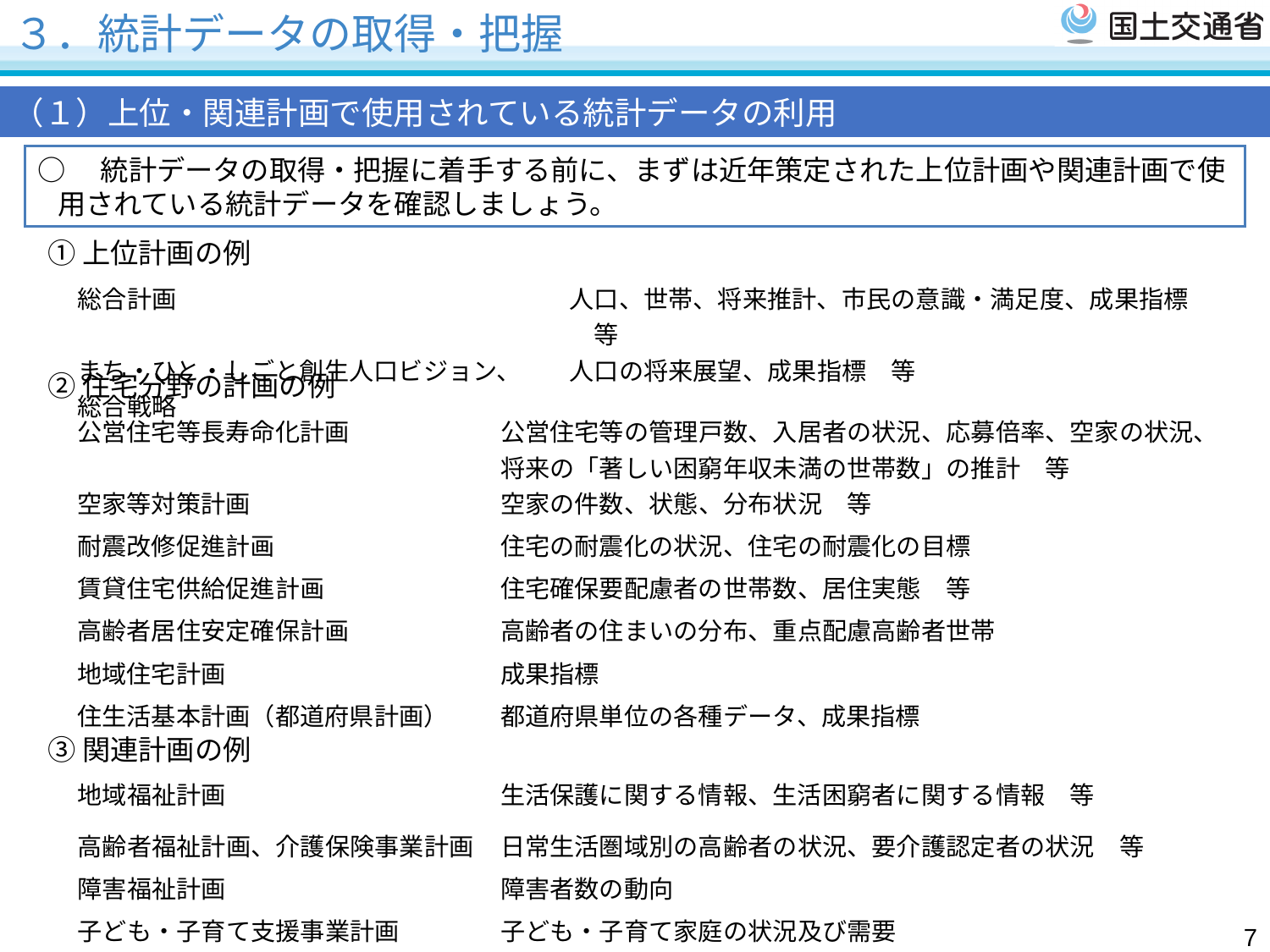

# ３．統計データの取得・把握
（１）上位・関連計画で使用されている統計データの利用
○　統計データの取得・把握に着手する前に、まずは近年策定された上位計画や関連計画で使用されている統計データを確認しましょう。
①上位計画の例
| 総合計画 | 人口、世帯、将来推計、市民の意識・満足度、成果指標　等 |
| --- | --- |
| まち・ひと・しごと創生人口ビジョン、総合戦略 | 人口の将来展望、成果指標　等 |
②住宅分野の計画の例
| 公営住宅等長寿命化計画 | 公営住宅等の管理戸数、入居者の状況、応募倍率、空家の状況、将来の「著しい困窮年収未満の世帯数」の推計　等 |
| --- | --- |
| 空家等対策計画 | 空家の件数、状態、分布状況　等 |
| 耐震改修促進計画 | 住宅の耐震化の状況、住宅の耐震化の目標 |
| 賃貸住宅供給促進計画 | 住宅確保要配慮者の世帯数、居住実態　等 |
| 高齢者居住安定確保計画 | 高齢者の住まいの分布、重点配慮高齢者世帯 |
| 地域住宅計画 | 成果指標 |
| 住生活基本計画（都道府県計画） | 都道府県単位の各種データ、成果指標 |
③関連計画の例
| 地域福祉計画 | 生活保護に関する情報、生活困窮者に関する情報　等 |
| --- | --- |
| 高齢者福祉計画、介護保険事業計画 | 日常生活圏域別の高齢者の状況、要介護認定者の状況　等 |
| 障害福祉計画 | 障害者数の動向 |
| 子ども・子育て支援事業計画 | 子ども・子育て家庭の状況及び需要 |
7